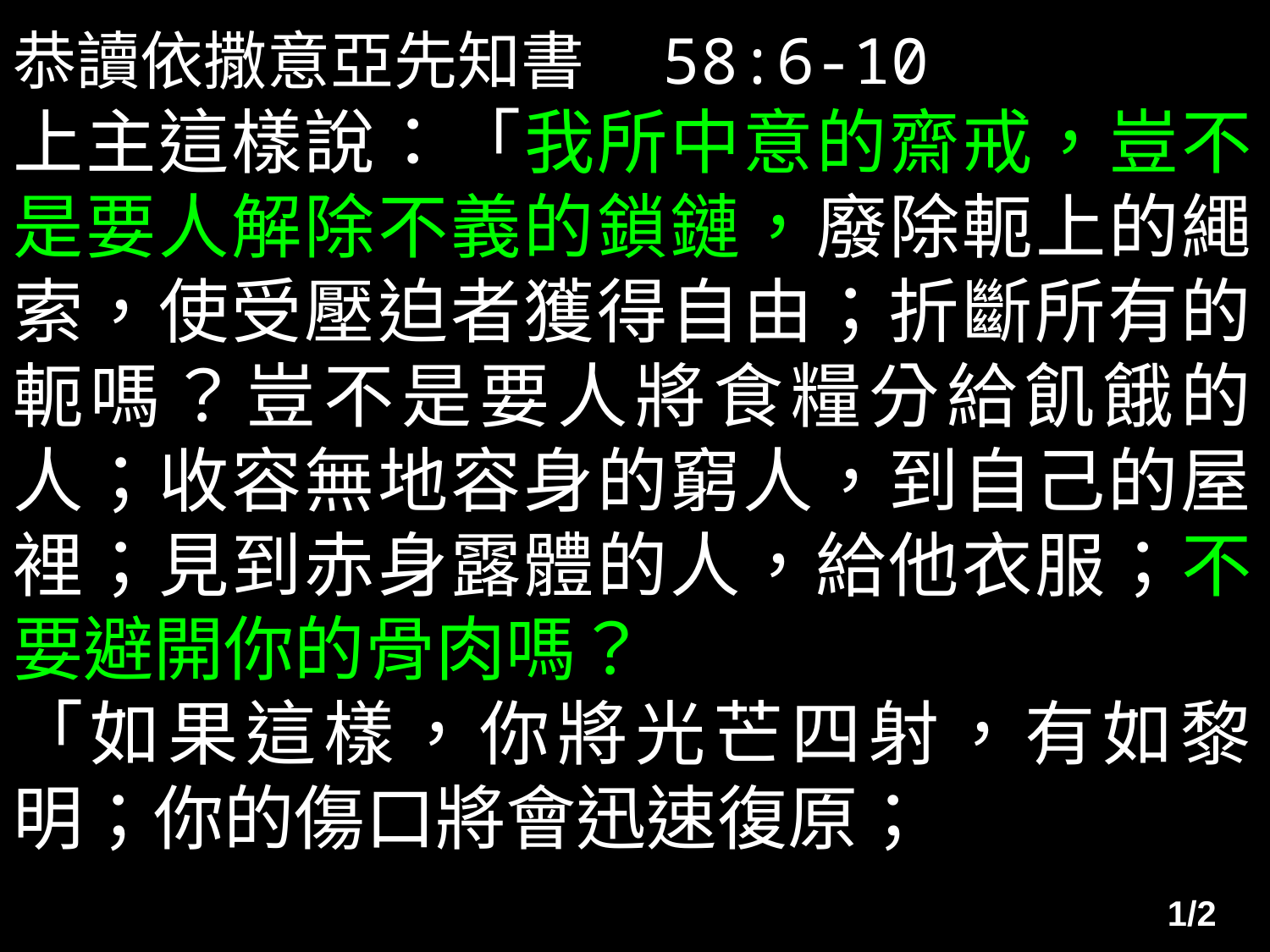

恭讀依撒意亞先知書　58:6-10
上主這樣說：「我所中意的齋戒，豈不是要人解除不義的鎖鏈，廢除軛上的繩索，使受壓迫者獲得自由；折斷所有的軛嗎？豈不是要人將食糧分給飢餓的人；收容無地容身的窮人，到自己的屋裡；見到赤身露體的人，給他衣服；不要避開你的骨肉嗎？
「如果這樣，你將光芒四射，有如黎明；你的傷口將會迅速復原；
1/2